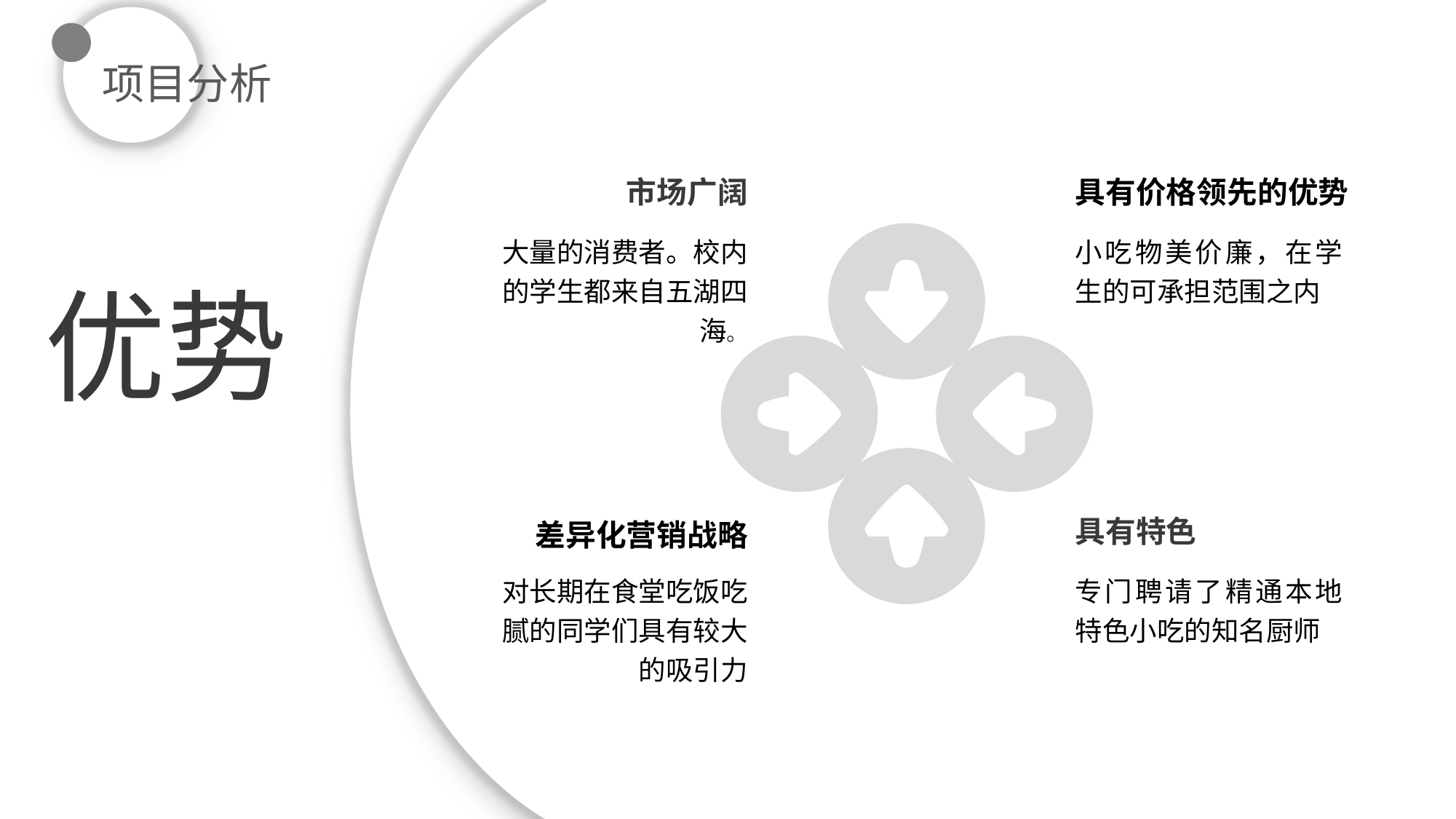

项目分析
市场广阔
具有价格领先的优势
大量的消费者。校内的学生都来自五湖四海。
小吃物美价廉，在学生的可承担范围之内

优势
具有特色
差异化营销战略
对长期在食堂吃饭吃腻的同学们具有较大的吸引力
专门聘请了精通本地特色小吃的知名厨师
5